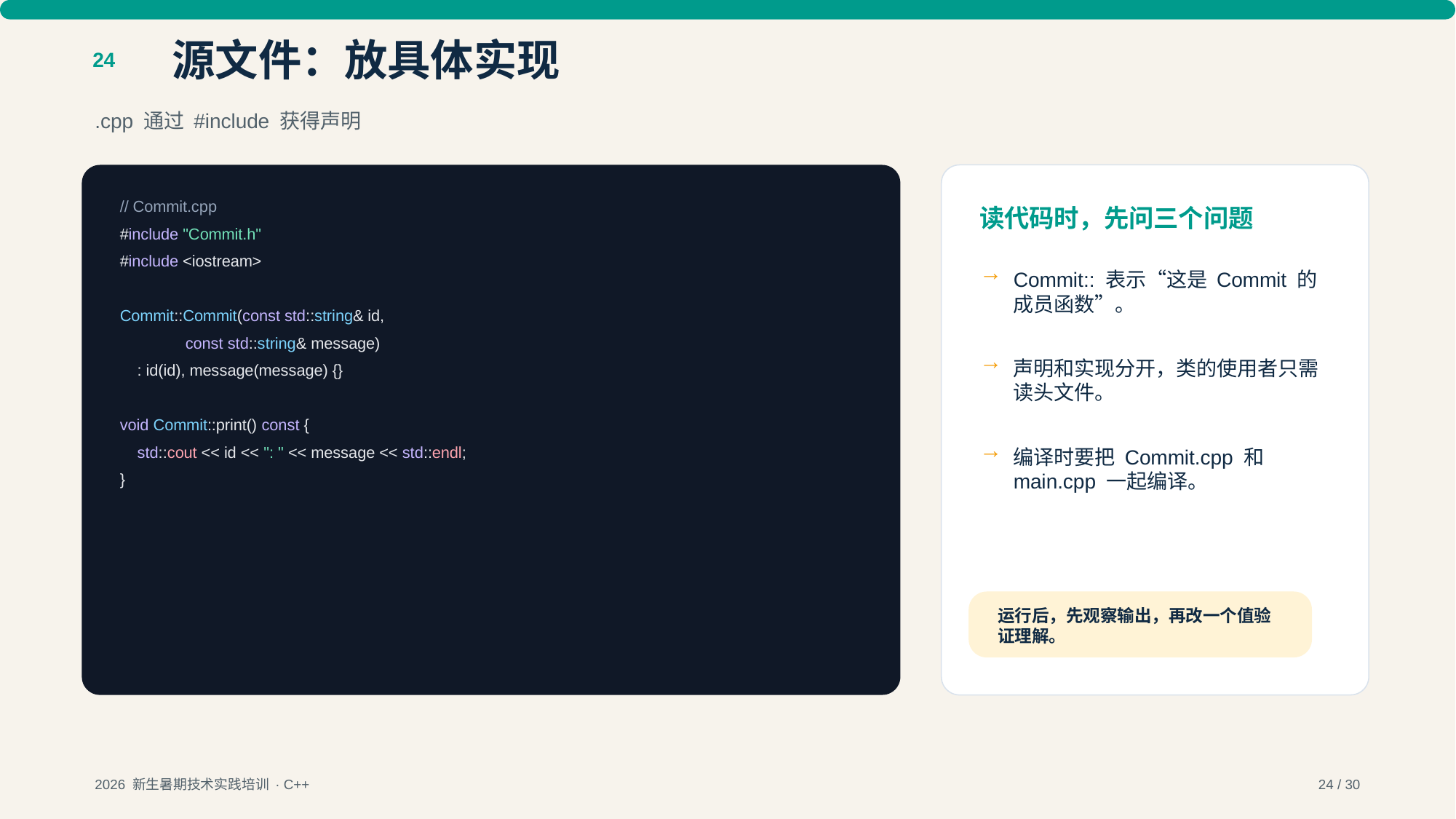

源文件：放具体实现
24
.cpp 通过 #include 获得声明

// Commit.cpp
读代码时，先问三个问题
#include "Commit.h"
#include <iostream>
→
Commit:: 表示“这是 Commit 的成员函数”。

Commit::Commit(const std::string& id,
               const std::string& message)
→
声明和实现分开，类的使用者只需读头文件。
    : id(id), message(message) {}

void Commit::print() const {
→
编译时要把 Commit.cpp 和 main.cpp 一起编译。
    std::cout << id << ": " << message << std::endl;
}

运行后，先观察输出，再改一个值验证理解。
2026 新生暑期技术实践培训 · C++
24 / 30